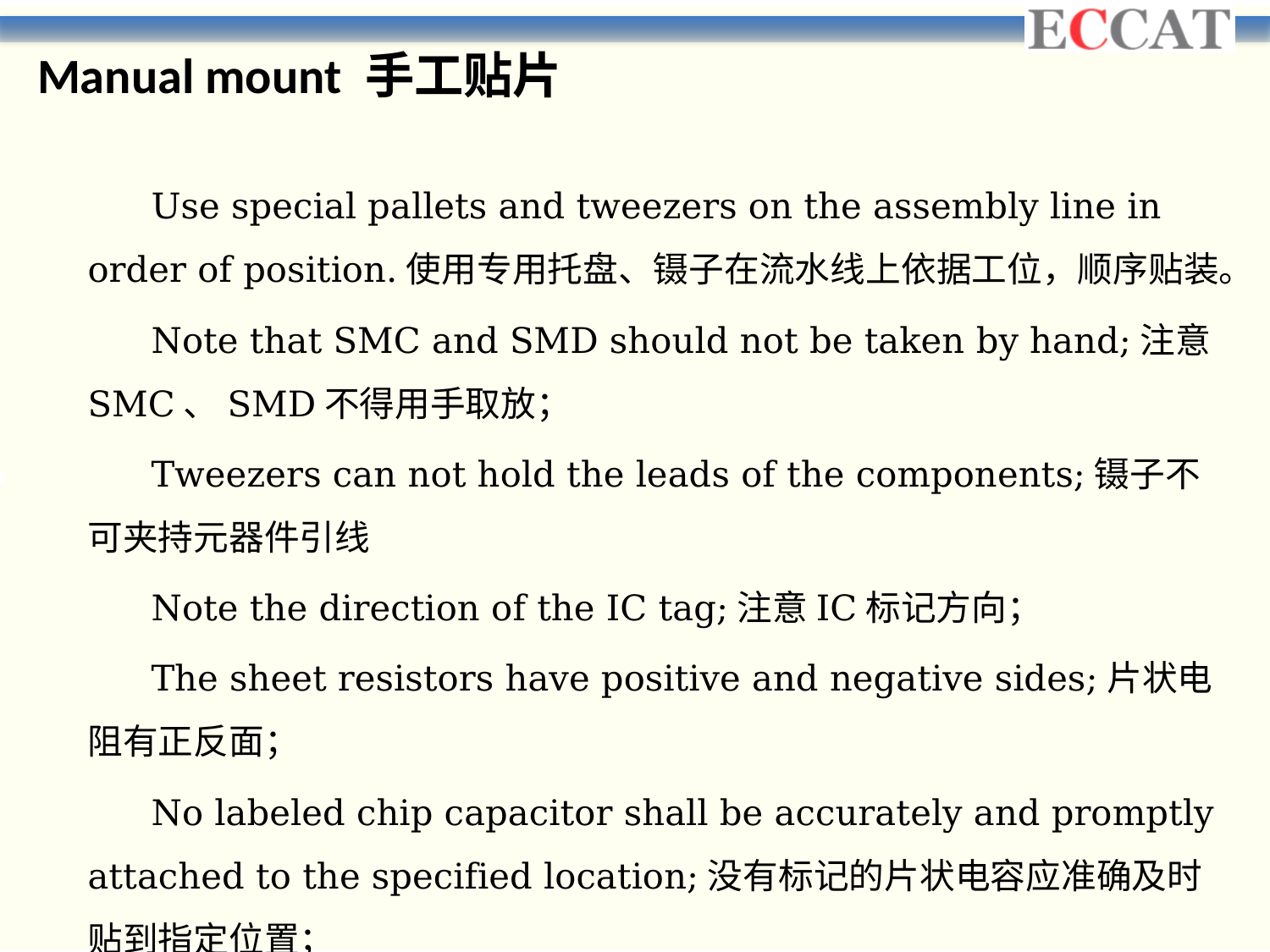

Manual mount 手工贴片
Use special pallets and tweezers on the assembly line in order of position.使用专用托盘、镊子在流水线上依据工位，顺序贴装。
Note that SMC and SMD should not be taken by hand;注意SMC、SMD不得用手取放；
Tweezers can not hold the leads of the components;镊子不可夹持元器件引线
Note the direction of the IC tag;注意IC标记方向；
The sheet resistors have positive and negative sides;片状电阻有正反面；
No labeled chip capacitor shall be accurately and promptly attached to the specified location;没有标记的片状电容应准确及时贴到指定位置；